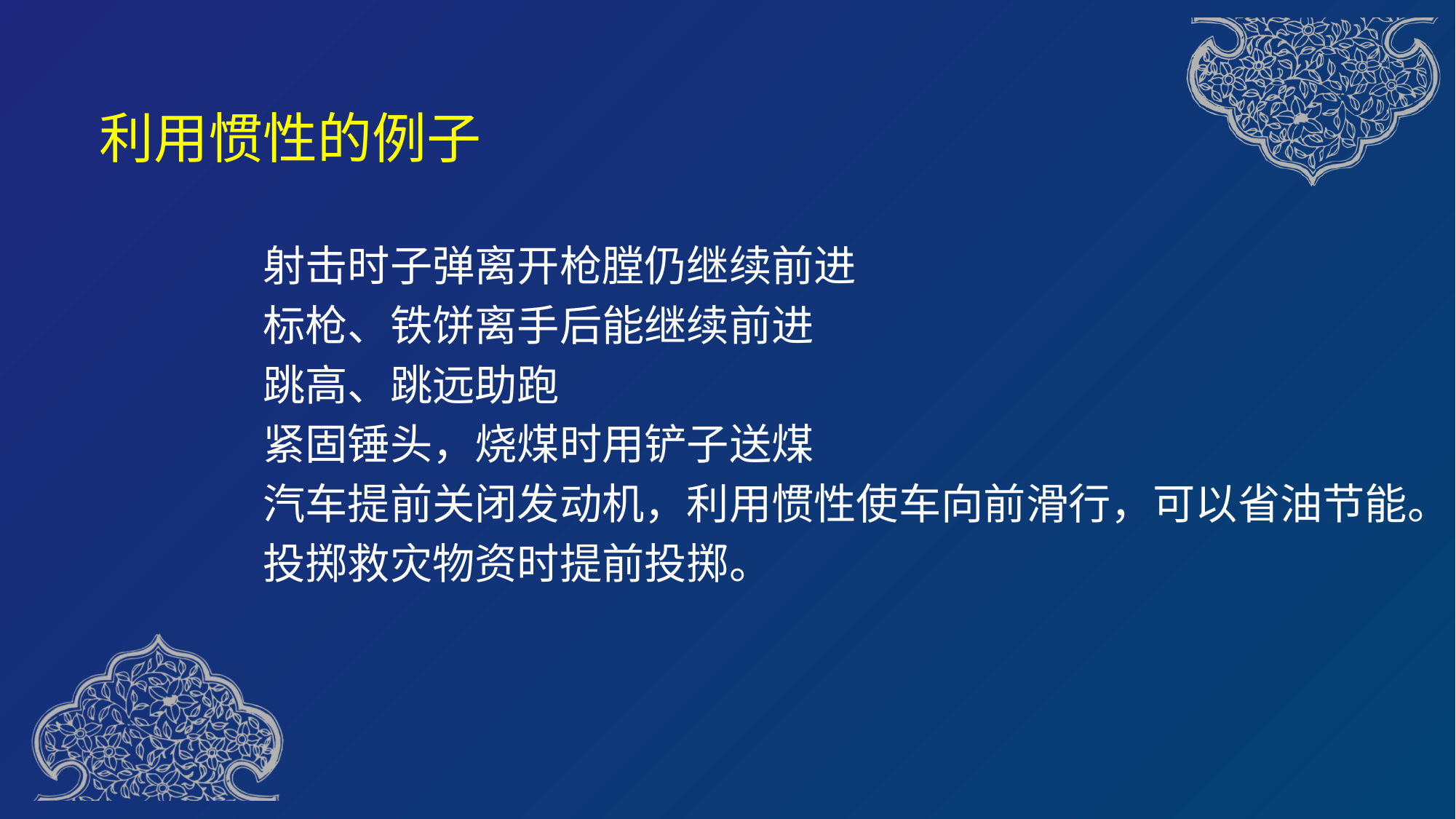

利用惯性的例子
射击时子弹离开枪膛仍继续前进
标枪、铁饼离手后能继续前进
跳高、跳远助跑
紧固锤头，烧煤时用铲子送煤
汽车提前关闭发动机，利用惯性使车向前滑行，可以省油节能。
投掷救灾物资时提前投掷。